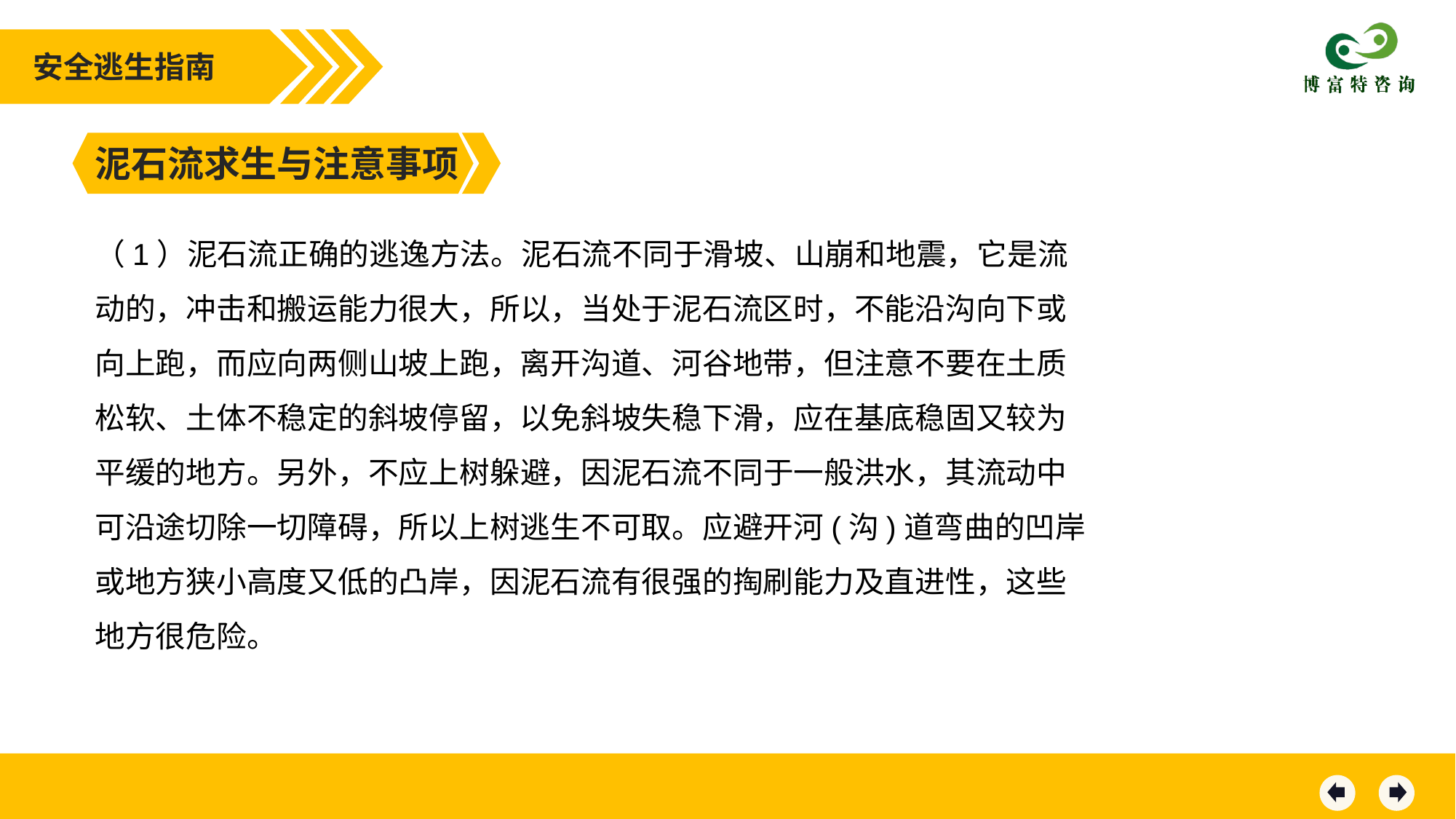

安全逃生指南

泥石流求生与注意事项
（1）泥石流正确的逃逸方法。泥石流不同于滑坡、山崩和地震，它是流动的，冲击和搬运能力很大，所以，当处于泥石流区时，不能沿沟向下或向上跑，而应向两侧山坡上跑，离开沟道、河谷地带，但注意不要在土质松软、土体不稳定的斜坡停留，以免斜坡失稳下滑，应在基底稳固又较为平缓的地方。另外，不应上树躲避，因泥石流不同于一般洪水，其流动中可沿途切除一切障碍，所以上树逃生不可取。应避开河(沟)道弯曲的凹岸或地方狭小高度又低的凸岸，因泥石流有很强的掏刷能力及直进性，这些地方很危险。